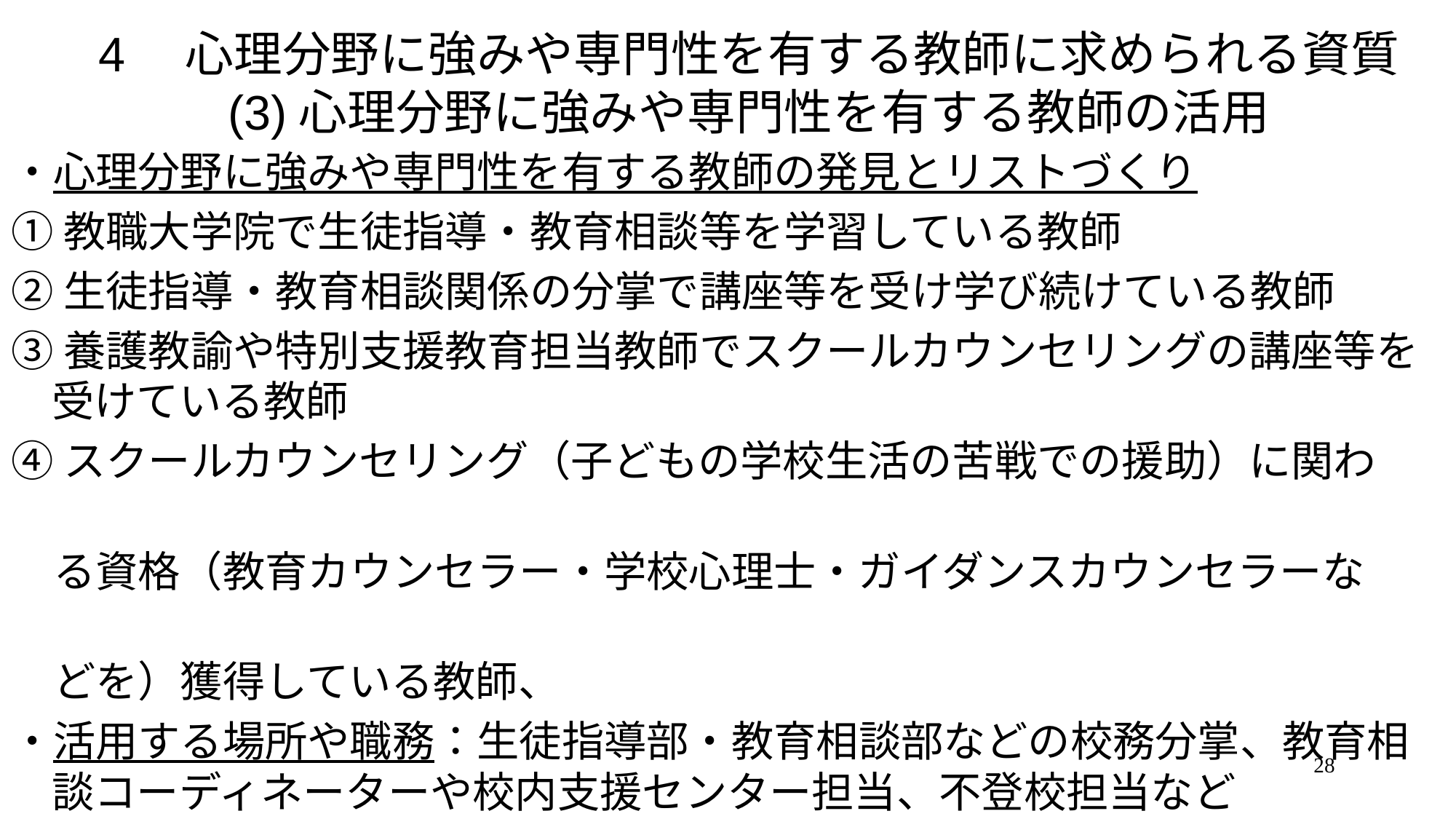

# 4　心理分野に強みや専門性を有する教師に求められる資質 (3)心理分野に強みや専門性を有する教師の活用
・心理分野に強みや専門性を有する教師の発見とリストづくり
①教職大学院で生徒指導・教育相談等を学習している教師
②生徒指導・教育相談関係の分掌で講座等を受け学び続けている教師
③養護教諭や特別支援教育担当教師でスクールカウンセリングの講座等を受けている教師
④スクールカウンセリング（子どもの学校生活の苦戦での援助）に関わ
　る資格（教育カウンセラー・学校心理士・ガイダンスカウンセラーな
　どを）獲得している教師、
・活用する場所や職務：生徒指導部・教育相談部などの校務分掌、教育相談コーディネーターや校内支援センター担当、不登校担当など

28